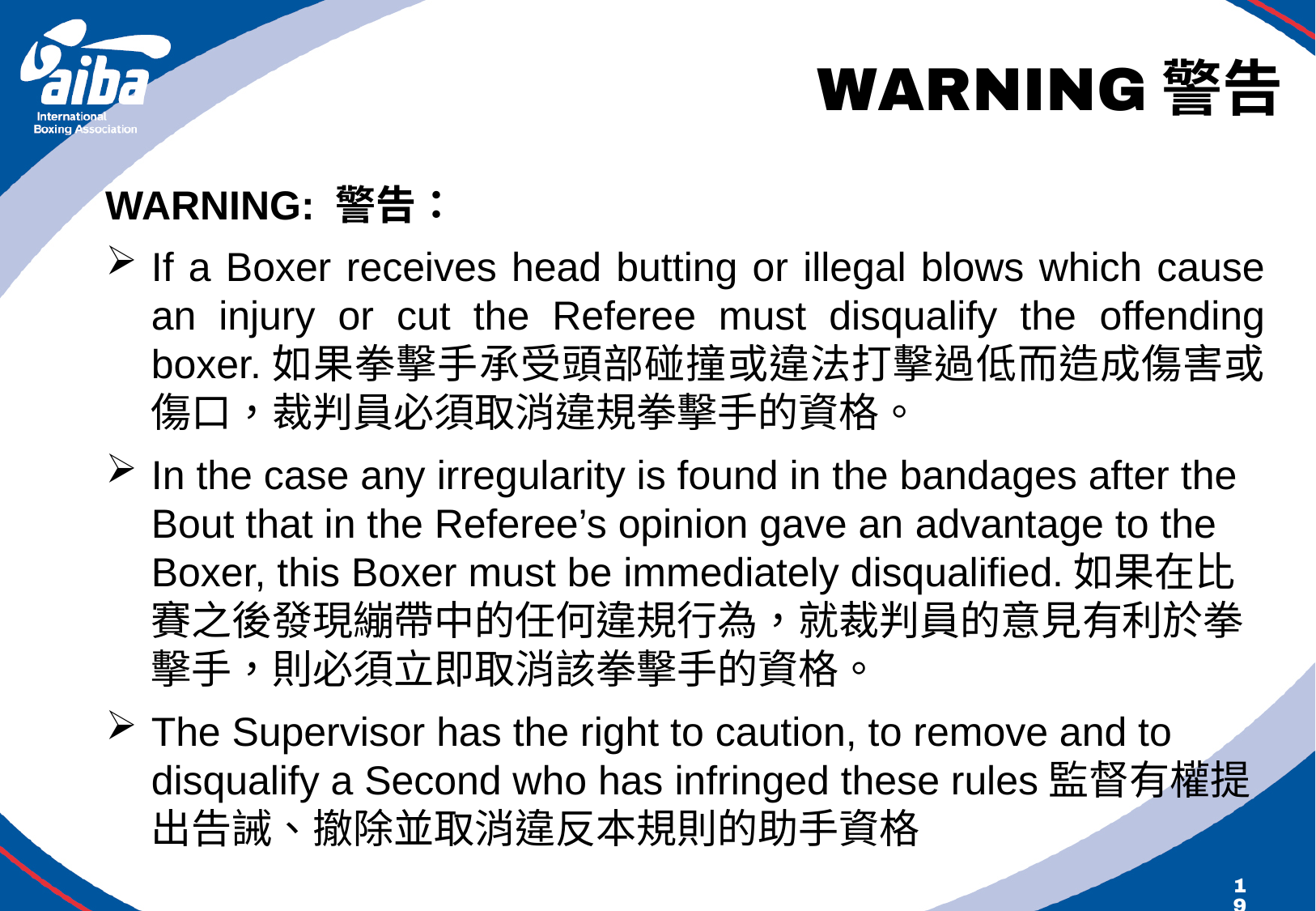

# WARNING警告

WARNING: 警告：
If a Boxer receives head butting or illegal blows which cause an injury or cut the Referee must disqualify the offending boxer.如果拳擊手承受頭部碰撞或違法打擊過低而造成傷害或傷口，裁判員必須取消違規拳擊手的資格。
In the case any irregularity is found in the bandages after the Bout that in the Referee’s opinion gave an advantage to the Boxer, this Boxer must be immediately disqualified.如果在比賽之後發現繃帶中的任何違規行為，就裁判員的意見有利於拳擊手，則必須立即取消該拳擊手的資格。
The Supervisor has the right to caution, to remove and to disqualify a Second who has infringed these rules監督有權提出告誡、撤除並取消違反本規則的助手資格

199